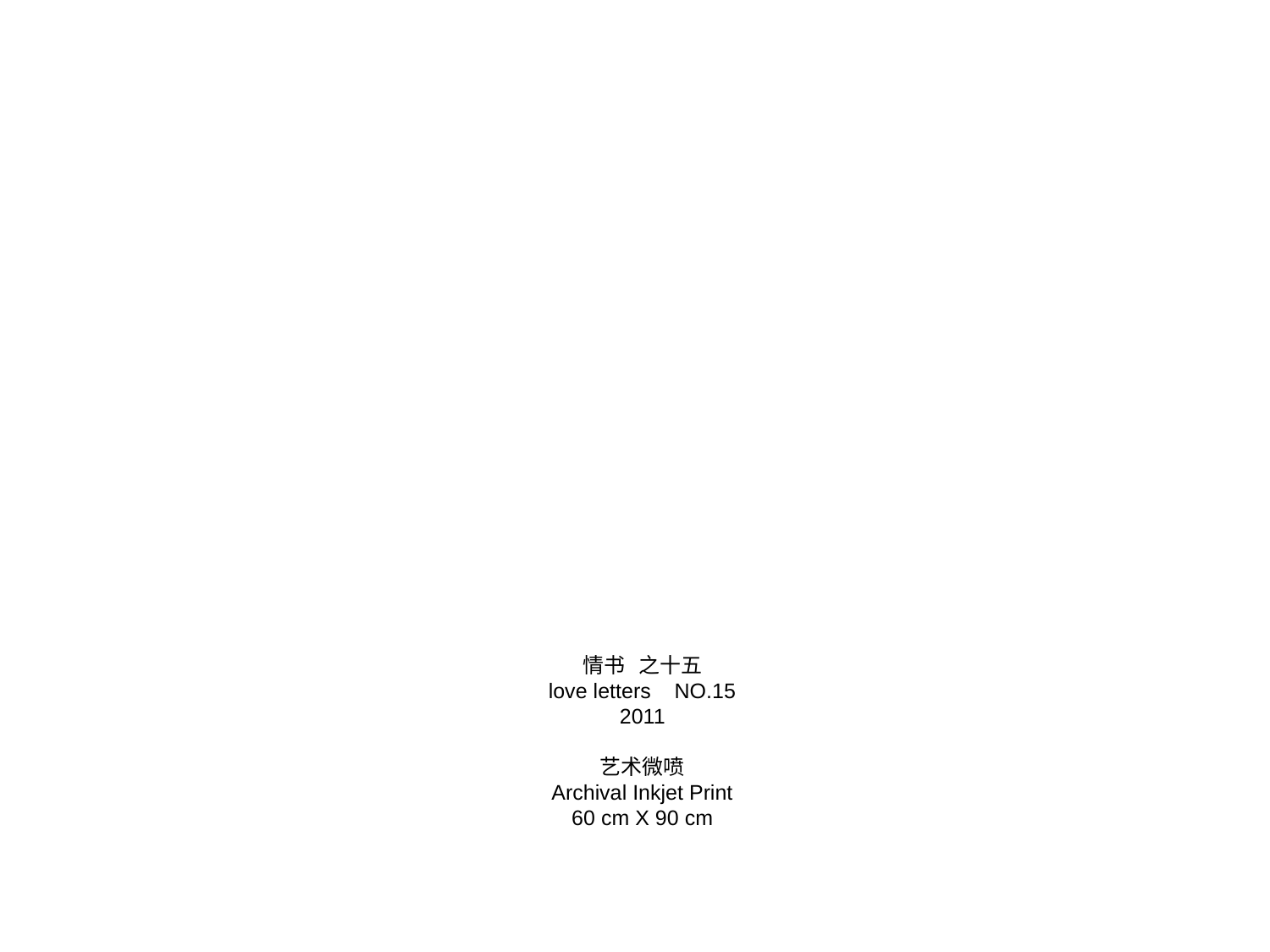

情书   之十五
love letters    NO.15
2011

艺术微喷
Archival Inkjet Print
60 cm X 90 cm